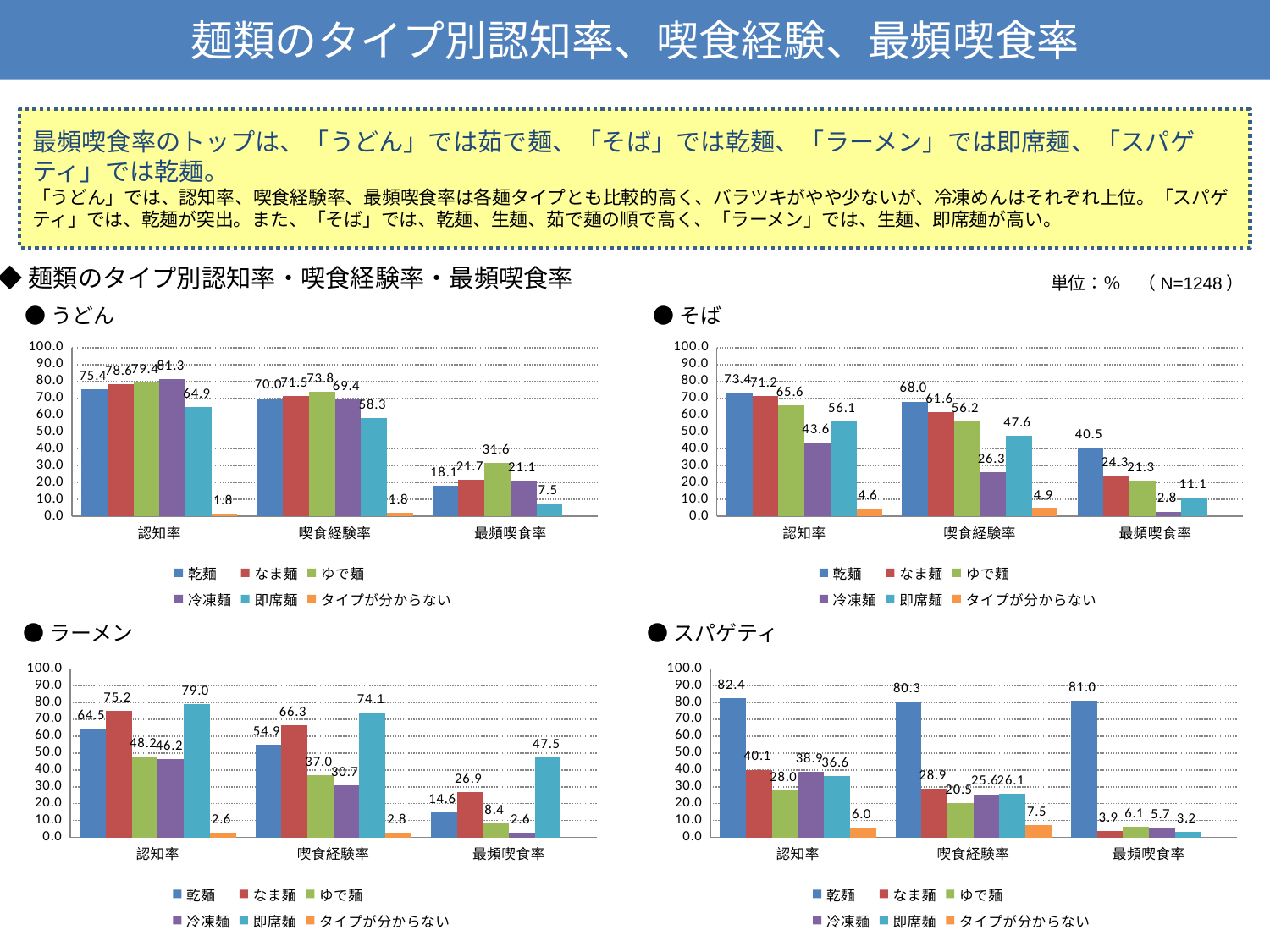

麺類のタイプ別認知率、喫食経験、最頻喫食率
最頻喫食率のトップは、「うどん」では茹で麺、「そば」では乾麺、「ラーメン」では即席麺、「スパゲティ」では乾麺。
「うどん」では、認知率、喫食経験率、最頻喫食率は各麺タイプとも比較的高く、バラツキがやや少ないが、冷凍めんはそれぞれ上位。「スパゲティ」では、乾麺が突出。また、「そば」では、乾麺、生麺、茹で麺の順で高く、「ラーメン」では、生麺、即席麺が高い。
◆麺類のタイプ別認知率・喫食経験率・最頻喫食率
単位：％　（N=1248）
●うどん
●そば

### Chart

| Category | 乾麺 | なま麺 | ゆで麺 | 冷凍麺 | 即席麺 | タイプが分からない |
|---|---|---|---|---|---|---|
| 認知率 | 75.40064102564102 | 78.60576923076908 | 79.40705128205127 | 81.25 | 64.90384615384612 | 1.7628205128205128 |
| 喫食経験率 | 70.01607717041796 | 71.46302250803859 | 73.79421221864952 | 69.37299035369755 | 58.279742765273305 | 1.8488745980707395 |
| 最頻喫食率 | 18.099918099918128 | 21.703521703521666 | 31.613431613431615 | 21.130221130221127 | 7.452907452907446 | None |

### Chart

| Category | 乾麺 | なま麺 | ゆで麺 | 冷凍麺 | 即席麺 | タイプが分からない |
|---|---|---|---|---|---|---|
| 認知率 | 73.39743589743577 | 71.23397435897435 | 65.62499999999999 | 43.58974358974346 | 56.08974358974346 | 4.647435897435884 |
| 喫食経験率 | 68.04541768045418 | 61.6382806163828 | 56.20437956204379 | 26.277372262773696 | 47.60746147607453 | 4.866180048661788 |
| 最頻喫食率 | 40.49445865302636 | 24.296675191815854 | 21.312872975277067 | 2.8132992327365742 | 11.082693947144074 | None |
●ラーメン
●スパゲティ

### Chart

| Category | 乾麺 | なま麺 | ゆで麺 | 冷凍麺 | 即席麺 | タイプが分からない |
|---|---|---|---|---|---|---|
| 認知率 | 64.50320512820517 | 75.16025641025641 | 48.157051282051285 | 46.23397435897442 | 79.00641025641025 | 2.644230769230769 |
| 喫食経験率 | 54.93975903614457 | 66.26506024096386 | 37.02811244979927 | 30.682730923694777 | 74.13654618473892 | 2.8112449799196733 |
| 最頻喫食率 | 14.628099173553718 | 26.859504132231404 | 8.429752066115704 | 2.56198347107438 | 47.5206611570248 | None |

### Chart

| Category | 乾麺 | なま麺 | ゆで麺 | 冷凍麺 | 即席麺 | タイプが分からない |
|---|---|---|---|---|---|---|
| 認知率 | 82.37179487179465 | 40.144230769230774 | 27.964743589743524 | 38.942307692307644 | 36.618589743589816 | 6.00961538461539 |
| 喫食経験率 | 80.30794165316046 | 28.93030794165316 | 20.50243111831443 | 25.60777957860616 | 26.094003241491087 | 7.455429497568889 |
| 最頻喫食率 | 80.99824868651488 | 3.9404553415061288 | 6.129597197898424 | 5.691768826619965 | 3.239929947460599 | None |